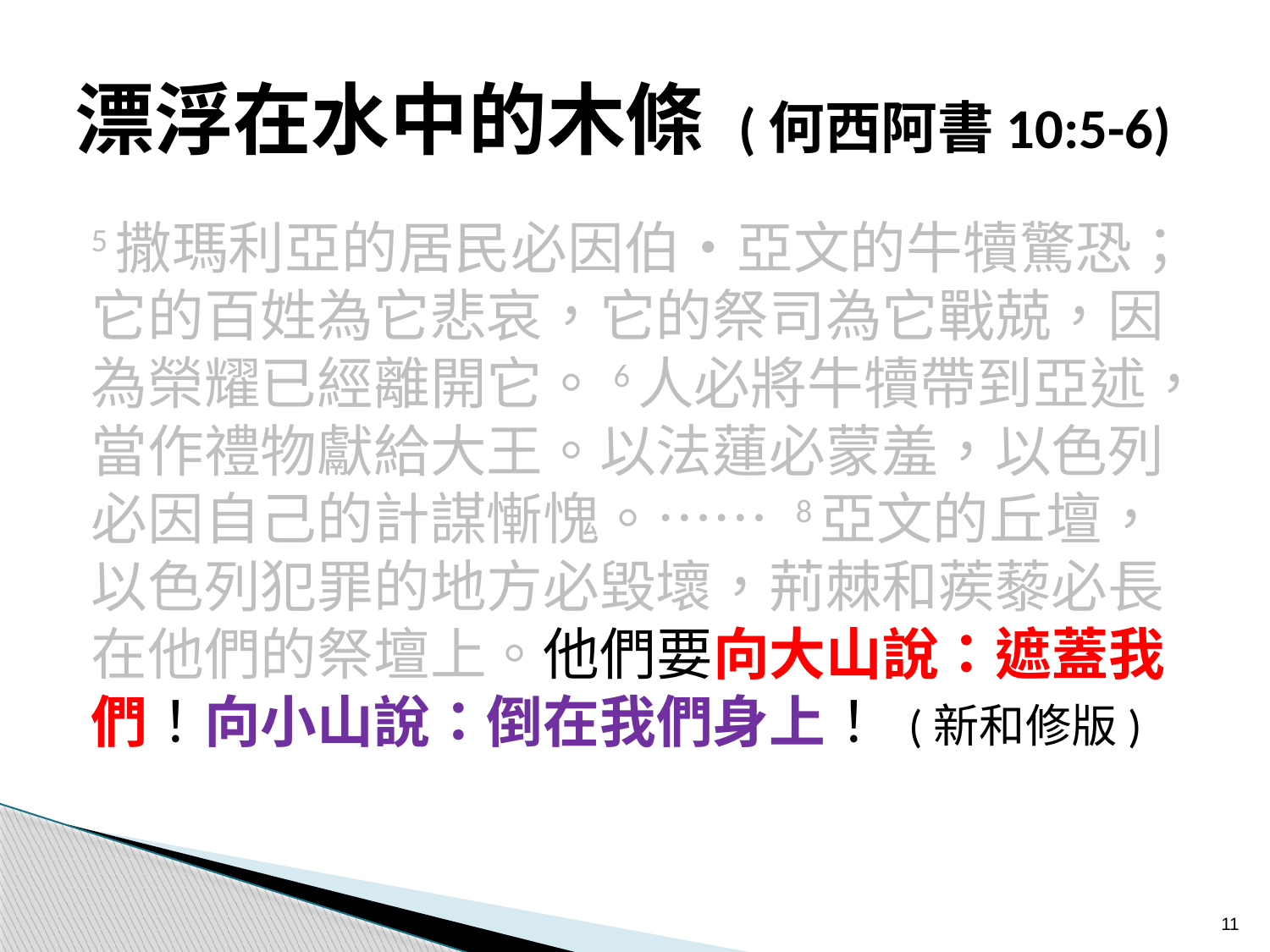

# 漂浮在水中的木條 (何西阿書10:5-6)
5撒瑪利亞的居民必因伯‧亞文的牛犢驚恐；它的百姓為它悲哀，它的祭司為它戰兢，因為榮耀已經離開它。6人必將牛犢帶到亞述，當作禮物獻給大王。以法蓮必蒙羞，以色列必因自己的計謀慚愧。…… 8亞文的丘壇，以色列犯罪的地方必毀壞，荊棘和蒺藜必長在他們的祭壇上。他們要向大山說：遮蓋我們！向小山說：倒在我們身上！ (新和修版)
11